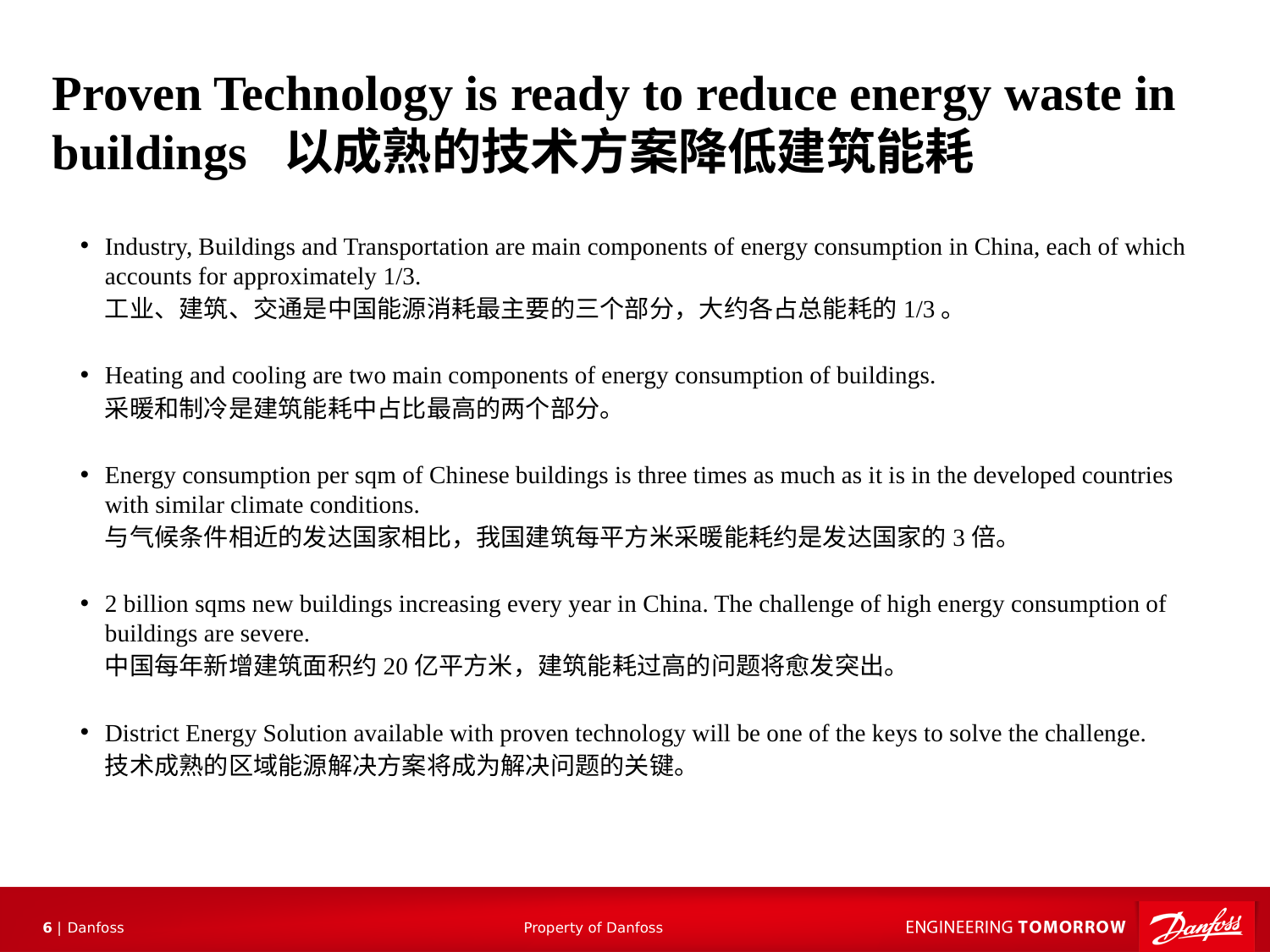

Proven Technology is ready to reduce energy waste in buildings  以成熟的技术方案降低建筑能耗
Industry, Buildings and Transportation are main components of energy consumption in China, each of which accounts for approximately 1/3.
工业、建筑、交通是中国能源消耗最主要的三个部分，大约各占总能耗的1/3。

Heating and cooling are two main components of energy consumption of buildings.
采暖和制冷是建筑能耗中占比最高的两个部分。

Energy consumption per sqm of Chinese buildings is three times as much as it is in the developed countries with similar climate conditions.
与气候条件相近的发达国家相比，我国建筑每平方米采暖能耗约是发达国家的3倍。

2 billion sqms new buildings increasing every year in China. The challenge of high energy consumption of buildings are severe.
中国每年新增建筑面积约20亿平方米，建筑能耗过高的问题将愈发突出。

District Energy Solution available with proven technology will be one of the keys to solve the challenge.
技术成熟的区域能源解决方案将成为解决问题的关键。